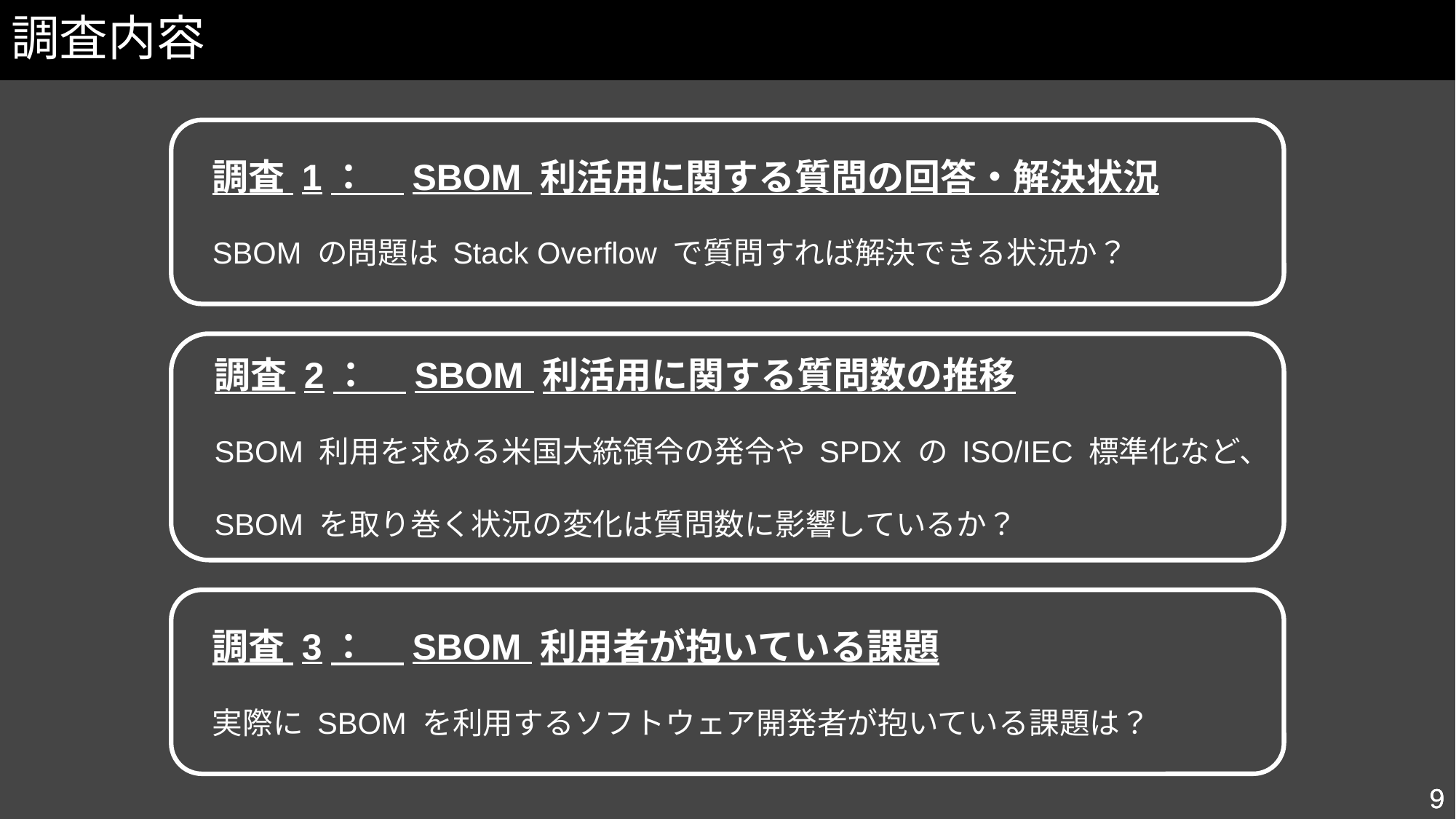

# 調査内容
調査 1：　SBOM 利活用に関する質問の回答・解決状況

SBOM の問題は Stack Overflow で質問すれば解決できる状況か？
調査 2：　SBOM 利活用に関する質問数の推移

SBOM 利用を求める米国大統領令の発令や SPDX の ISO/IEC 標準化など、
SBOM を取り巻く状況の変化は質問数に影響しているか？
調査 3：　SBOM 利用者が抱いている課題

実際に SBOM を利用するソフトウェア開発者が抱いている課題は？